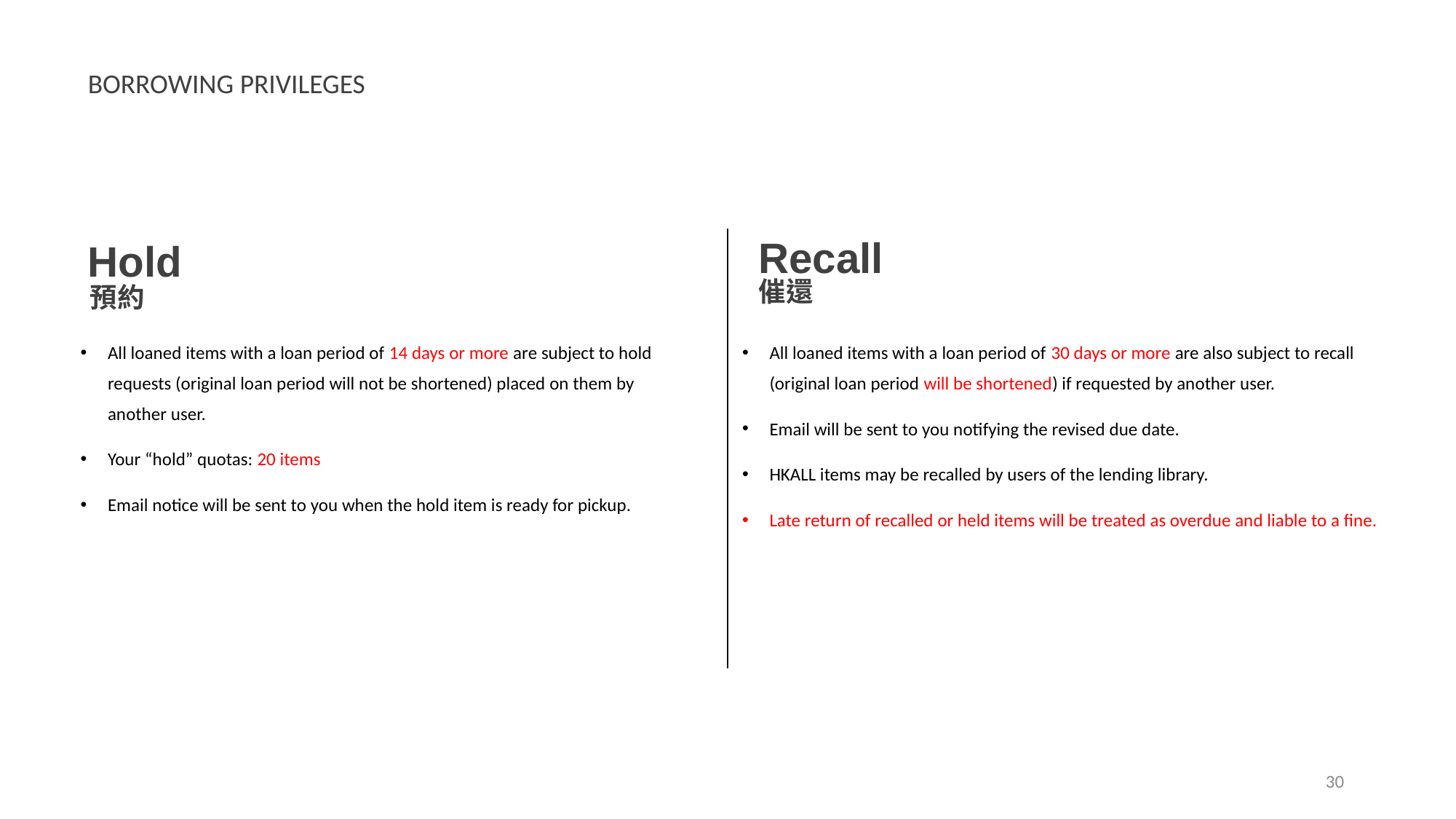

BORROWING PRIVILEGES
Hold
Recall
催還
預約
All loaned items with a loan period of 14 days or more are subject to hold requests (original loan period will not be shortened) placed on them by another user.
Your “hold” quotas: 20 items
Email notice will be sent to you when the hold item is ready for pickup.
All loaned items with a loan period of 30 days or more are also subject to recall (original loan period will be shortened) if requested by another user.
Email will be sent to you notifying the revised due date.
HKALL items may be recalled by users of the lending library.
Late return of recalled or held items will be treated as overdue and liable to a fine.
30